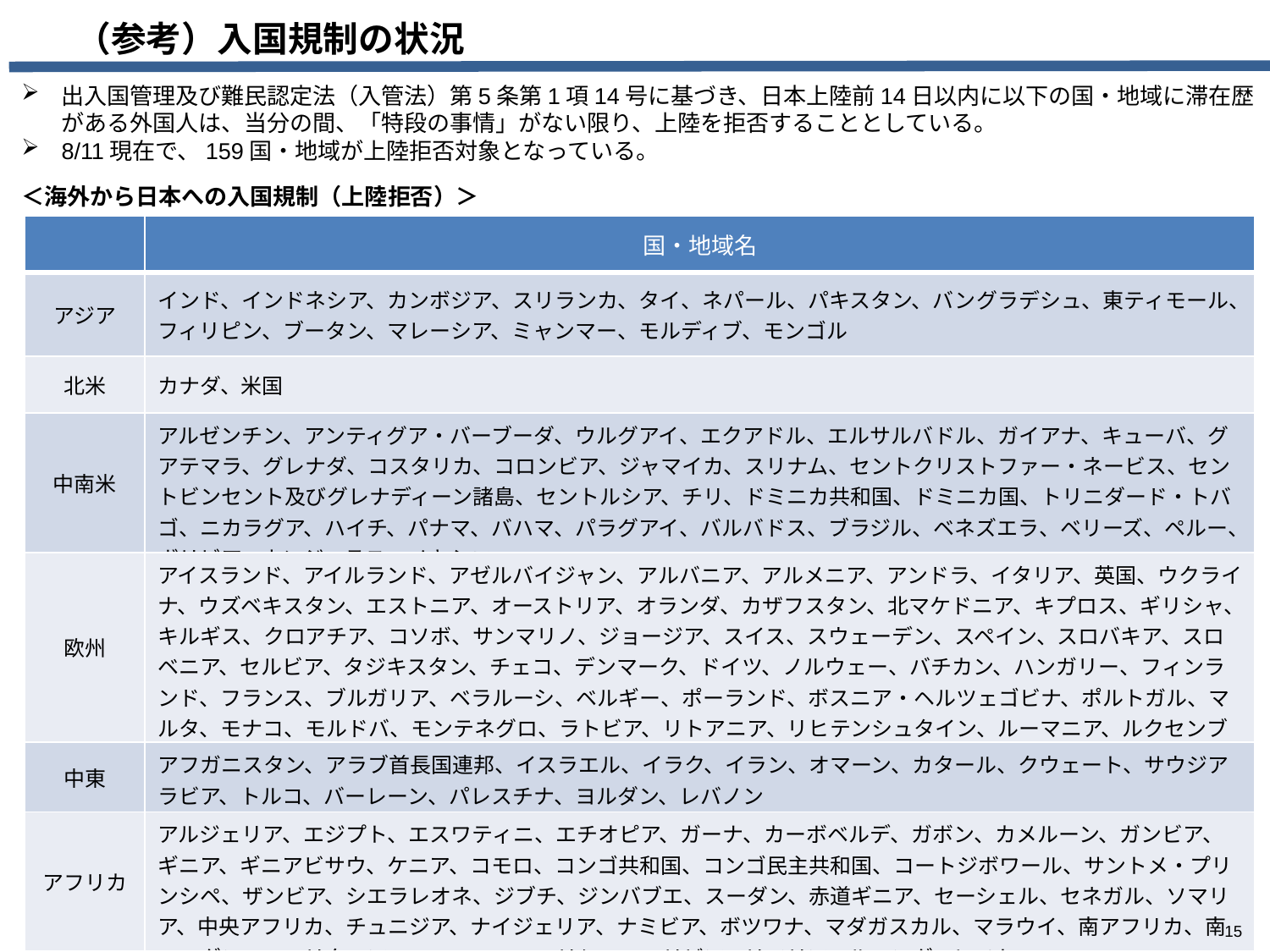

（参考）入国規制の状況
出入国管理及び難民認定法（入管法）第5条第1項14号に基づき、日本上陸前14日以内に以下の国・地域に滞在歴がある外国人は、当分の間、「特段の事情」がない限り、上陸を拒否することとしている。
8/11現在で、159国・地域が上陸拒否対象となっている。
＜海外から日本への入国規制（上陸拒否）＞
|  | 国・地域名 |
| --- | --- |
| アジア | インド、インドネシア、カンボジア、スリランカ、タイ、ネパール、パキスタン、バングラデシュ、東ティモール、フィリピン、ブータン、マレーシア、ミャンマー、モルディブ、モンゴル |
| 北米 | カナダ、米国 |
| 中南米 | アルゼンチン、アンティグア・バーブーダ、ウルグアイ、エクアドル、エルサルバドル、ガイアナ、キューバ、グアテマラ、グレナダ、コスタリカ、コロンビア、ジャマイカ、スリナム、セントクリストファー・ネービス、セントビンセント及びグレナディーン諸島、セントルシア、チリ、ドミニカ共和国、ドミニカ国、トリニダード・トバゴ、ニカラグア、ハイチ、パナマ、バハマ、パラグアイ、バルバドス、ブラジル、ベネズエラ、ベリーズ、ペルー、ボリビア、ホンジュラス、メキシコ |
| 欧州 | アイスランド、アイルランド、アゼルバイジャン、アルバニア、アルメニア、アンドラ、イタリア、英国、ウクライナ、ウズベキスタン、エストニア、オーストリア、オランダ、カザフスタン、北マケドニア、キプロス、ギリシャ、キルギス、クロアチア、コソボ、サンマリノ、ジョージア、スイス、スウェーデン、スペイン、スロバキア、スロベニア、セルビア、タジキスタン、チェコ、デンマーク、ドイツ、ノルウェー、バチカン、ハンガリー、フィンランド、フランス、ブルガリア、ベラルーシ、ベルギー、ポーランド、ボスニア・ヘルツェゴビナ、ポルトガル、マルタ、モナコ、モルドバ、モンテネグロ、ラトビア、リトアニア、リヒテンシュタイン、ルーマニア、ルクセンブルク、ロシア |
| 中東 | アフガニスタン、アラブ首長国連邦、イスラエル、イラク、イラン、オマーン、カタール、クウェート、サウジアラビア、トルコ、バーレーン、パレスチナ、ヨルダン、レバノン |
| アフリカ | アルジェリア、エジプト、エスワティニ、エチオピア、ガーナ、カーボベルデ、ガボン、カメルーン、ガンビア、ギニア、ギニアビサウ、ケニア、コモロ、コンゴ共和国、コンゴ民主共和国、コートジボワール、サントメ・プリンシペ、ザンビア、シエラレオネ、ジブチ、ジンバブエ、スーダン、赤道ギニア、セーシェル、セネガル、ソマリア、中央アフリカ、チュニジア、ナイジェリア、ナミビア、ボツワナ、マダガスカル、マラウイ、南アフリカ、南スーダン、モーリタニア、モロッコ、モーリシャス、リビア、リベリア、ルワンダ、レソト |
（外務省ホームページ（7月21日現在）より作成）
15